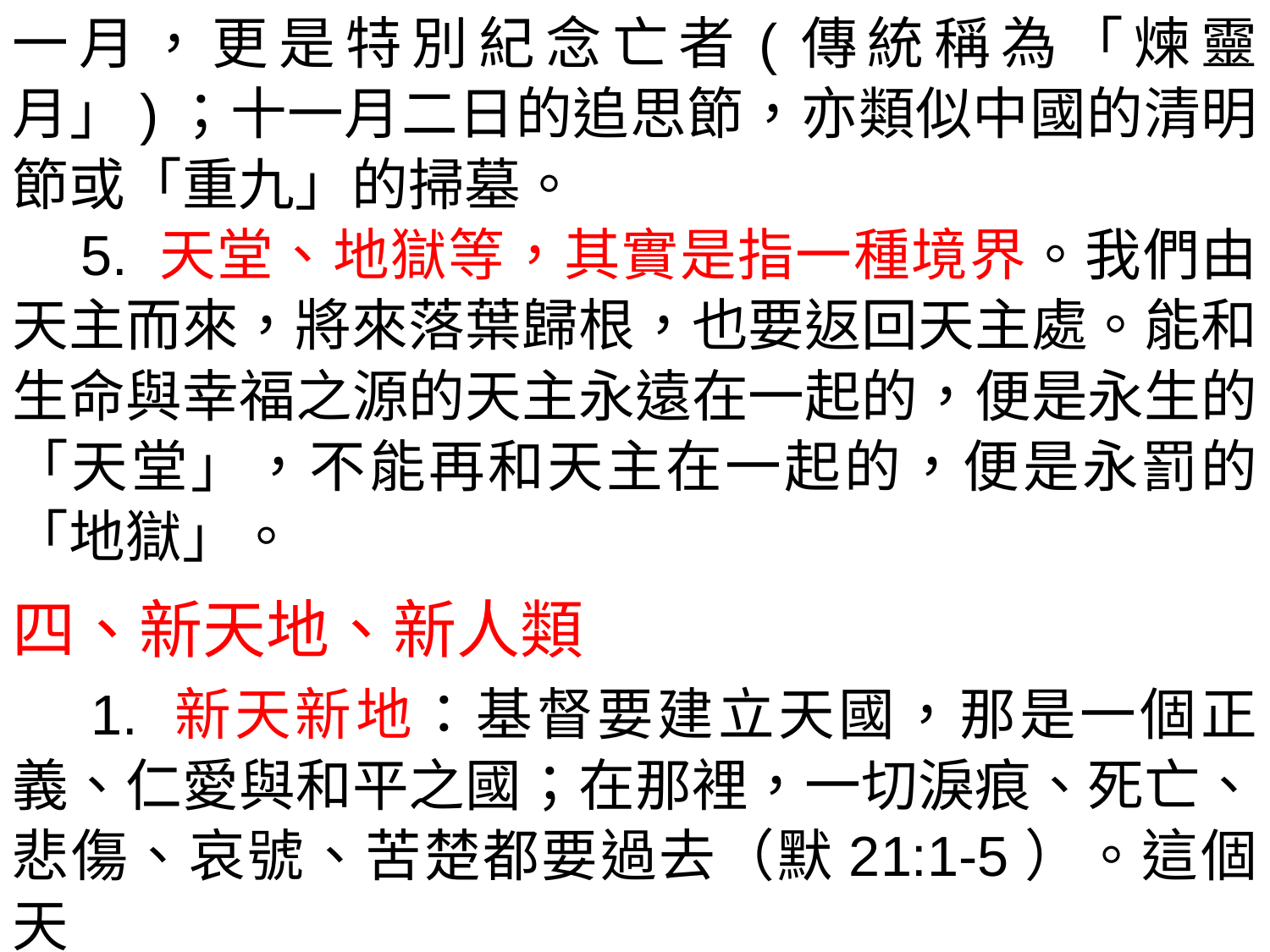

一月，更是特別紀念亡者(傳統稱為「煉靈月」)；十一月二日的追思節，亦類似中國的清明節或「重九」的掃墓。
    5. 天堂、地獄等，其實是指一種境界。我們由天主而來，將來落葉歸根，也要返回天主處。能和生命與幸福之源的天主永遠在一起的，便是永生的「天堂」，不能再和天主在一起的，便是永罰的「地獄」。
四、新天地、新人類
    1. 新天新地：基督要建立天國，那是一個正義、仁愛與和平之國；在那裡，一切淚痕、死亡、悲傷、哀號、苦楚都要過去（默21:1-5）。這個天